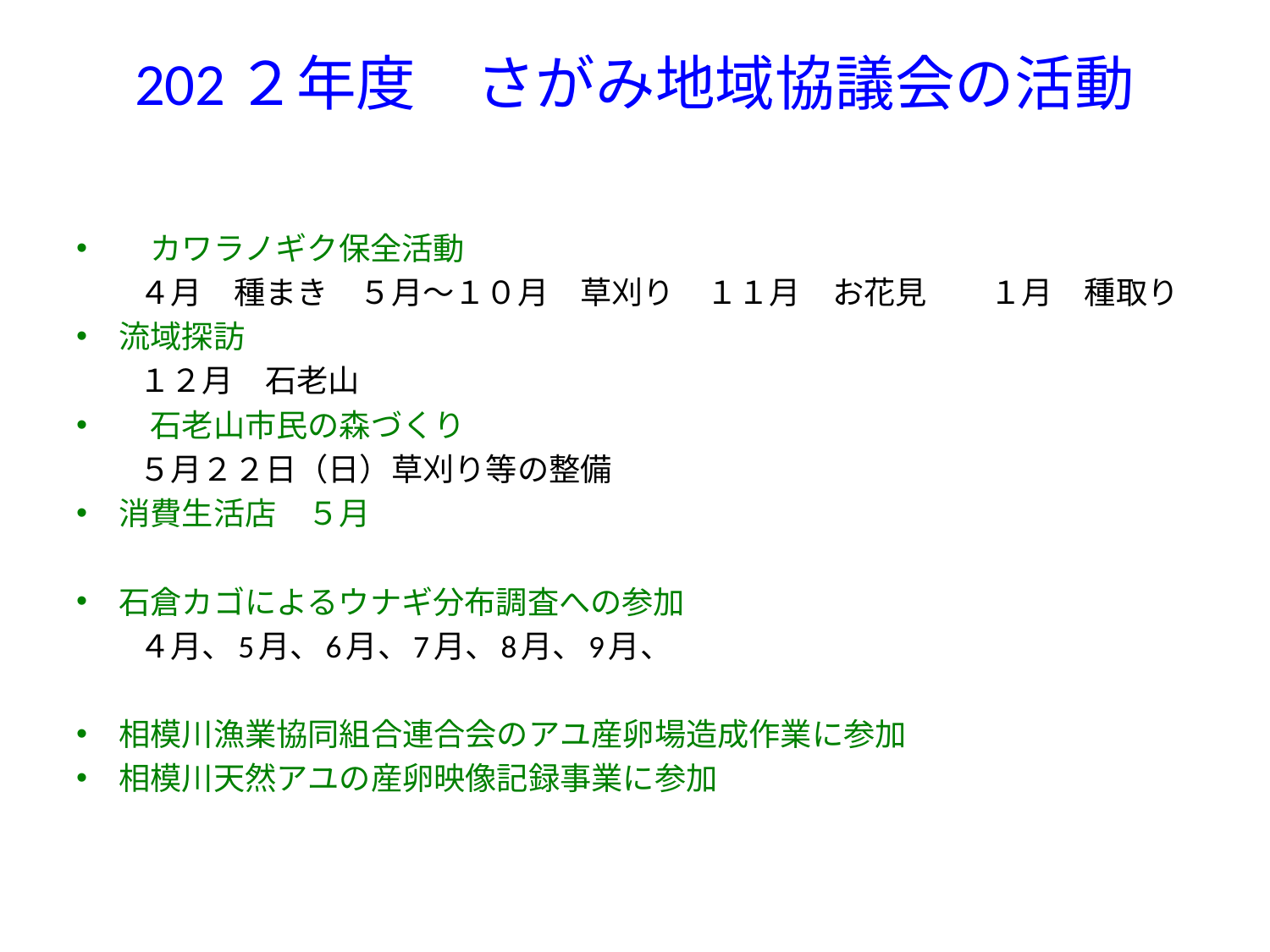

# 202２年度　さがみ地域協議会の活動
　カワラノギク保全活動
　　４月　種まき　５月〜１０月　草刈り　１１月　お花見　　１月　種取り
流域探訪
　　１２月　石老山
　石老山市民の森づくり
　　５月２２日（日）草刈り等の整備
消費生活店　５月

石倉カゴによるウナギ分布調査への参加
　　４月、5月、6月、7月、8月、9月、

相模川漁業協同組合連合会のアユ産卵場造成作業に参加
相模川天然アユの産卵映像記録事業に参加